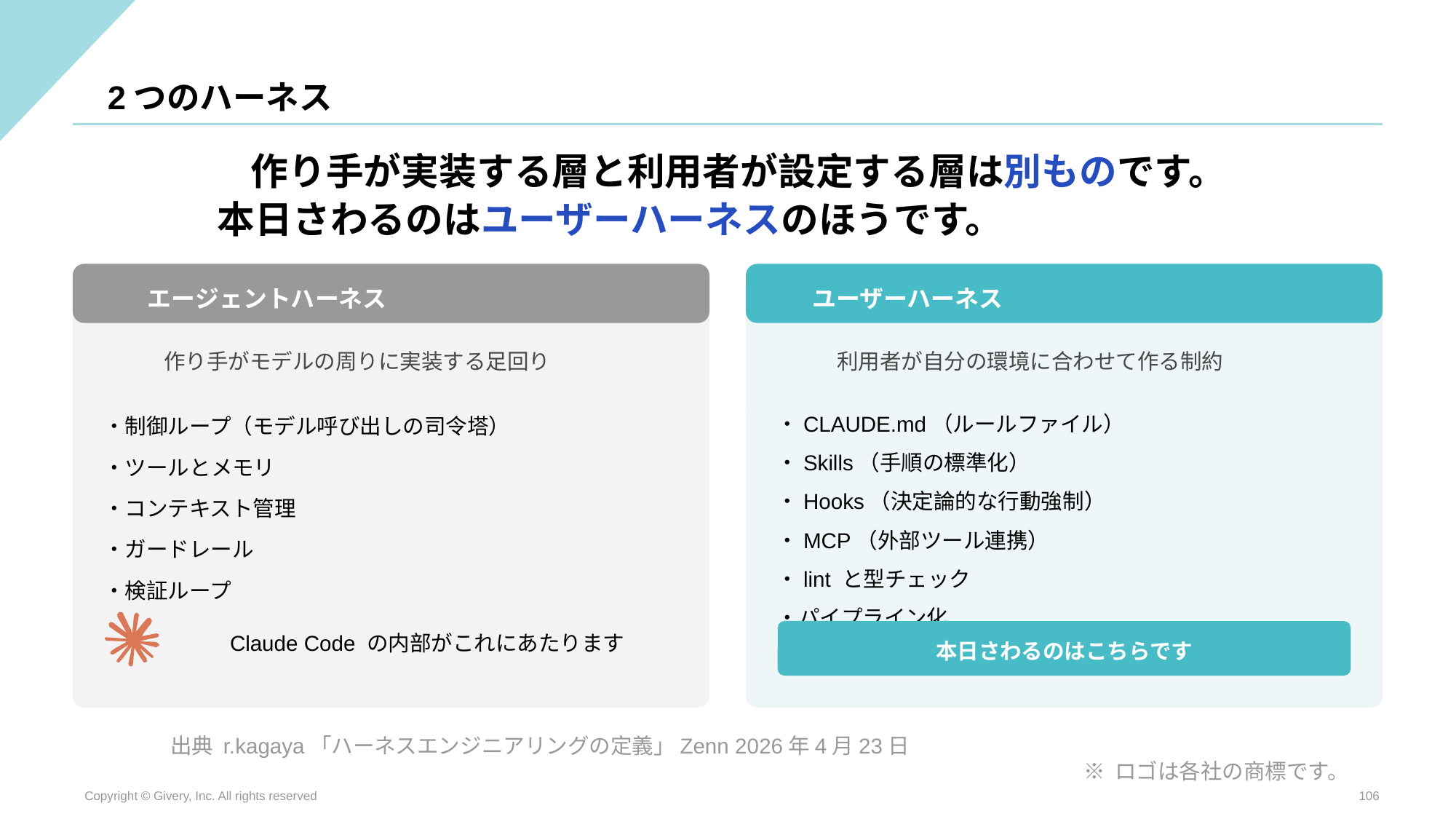

2つのハーネス

作り手が実装する層と利用者が設定する層は別ものです。
本日さわるのはユーザーハーネスのほうです。

エージェントハーネス
ユーザーハーネス
作り手がモデルの周りに実装する足回り
利用者が自分の環境に合わせて作る制約
・制御ループ（モデル呼び出しの司令塔）
・ツールとメモリ
・コンテキスト管理
・ガードレール
・検証ループ
・CLAUDE.md（ルールファイル）
・Skills（手順の標準化）
・Hooks（決定論的な行動強制）
・MCP（外部ツール連携）
・lint と型チェック
・パイプライン化

Claude Code の内部がこれにあたります
本日さわるのはこちらです
出典 r.kagaya「ハーネスエンジニアリングの定義」Zenn 2026年4月23日
※ ロゴは各社の商標です。
Copyright © Givery, Inc. All rights reserved
106